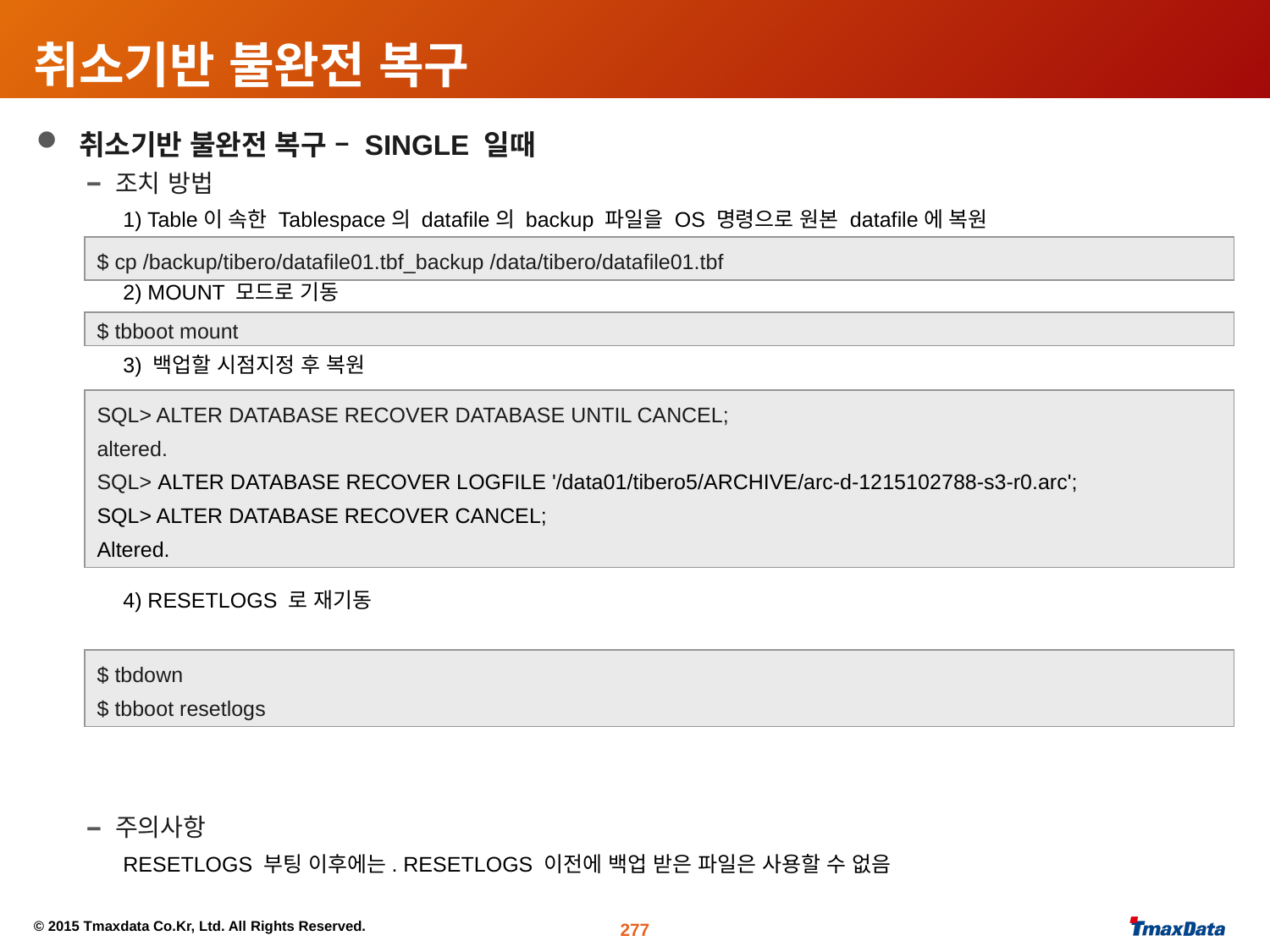

# 취소기반 불완전 복구
 취소기반 불완전 복구 – SINGLE 일때
 조치 방법
1) Table이 속한 Tablespace의 datafile의 backup 파일을 OS 명령으로 원본 datafile에 복원

2) MOUNT 모드로 기동

3) 백업할 시점지정 후 복원

4) RESETLOGS 로 재기동

 주의사항
RESETLOGS 부팅 이후에는. RESETLOGS 이전에 백업 받은 파일은 사용할 수 없음
$ cp /backup/tibero/datafile01.tbf_backup /data/tibero/datafile01.tbf
$ tbboot mount
SQL> ALTER DATABASE RECOVER DATABASE UNTIL CANCEL;
altered.
SQL> ALTER DATABASE RECOVER LOGFILE '/data01/tibero5/ARCHIVE/arc-d-1215102788-s3-r0.arc';
SQL> ALTER DATABASE RECOVER CANCEL;
Altered.
$ tbdown
$ tbboot resetlogs